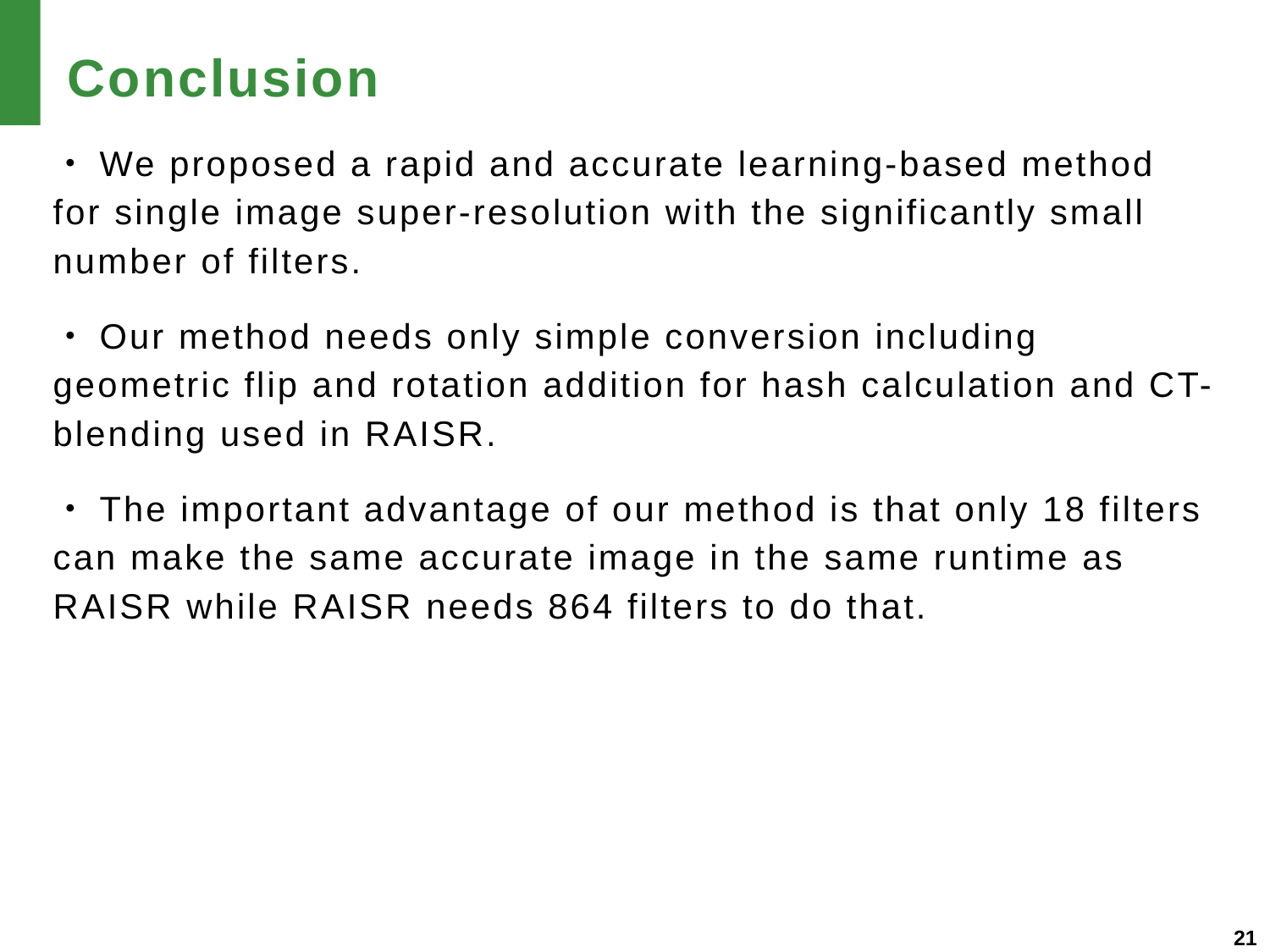

# Conclusion
・We proposed a rapid and accurate learning-based method for single image super-resolution with the significantly small number of filters.
・Our method needs only simple conversion including geometric flip and rotation addition for hash calculation and CT-blending used in RAISR.
・The important advantage of our method is that only 18 filters can make the same accurate image in the same runtime as RAISR while RAISR needs 864 filters to do that.
21